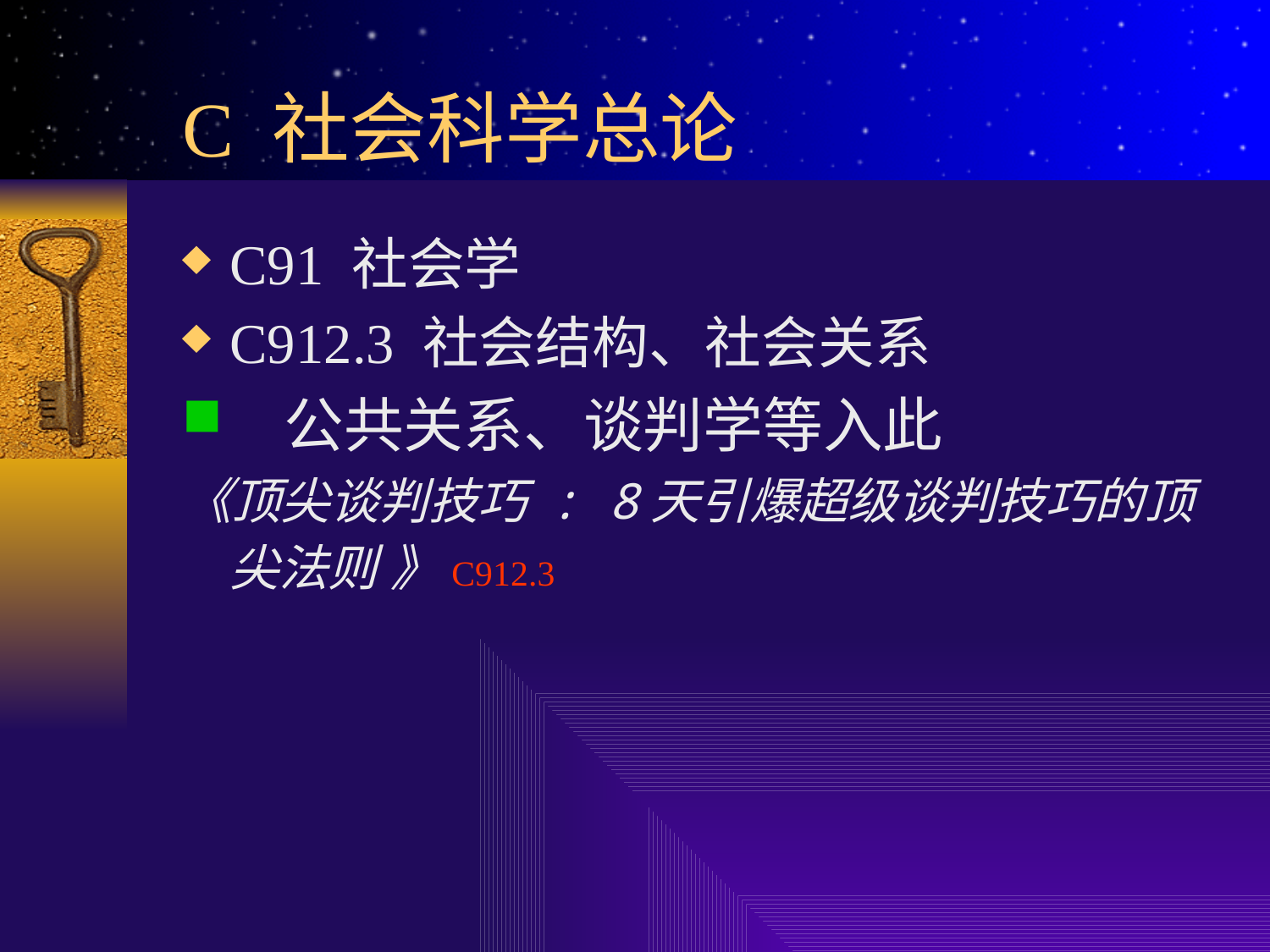

# C 社会科学总论
C91 社会学
C912.3 社会结构、社会关系
   公共关系、谈判学等入此
《顶尖谈判技巧 : 8天引爆超级谈判技巧的顶尖法则 》C912.3